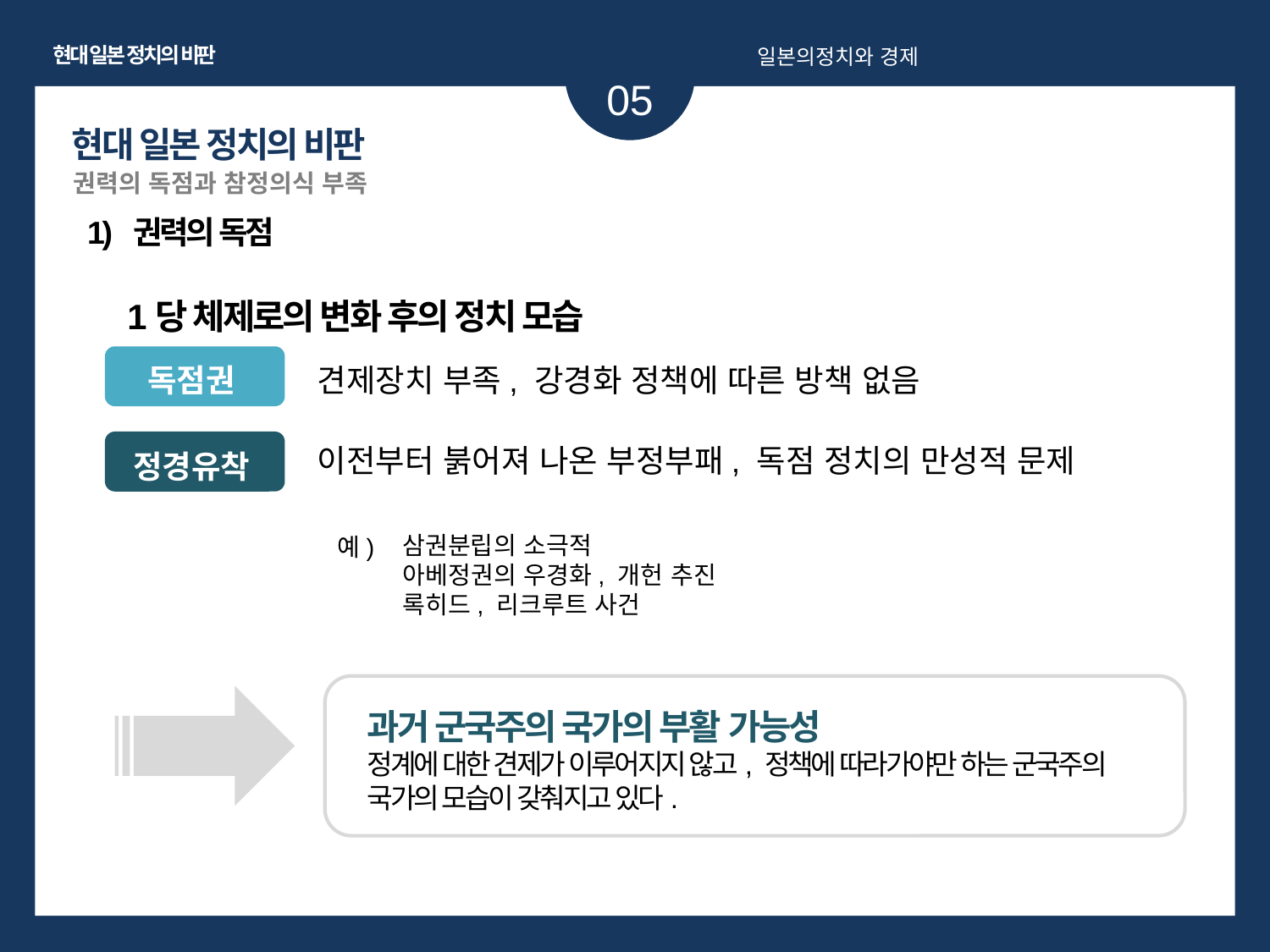

현대 일본 정치의 비판
일본의정치와 경제
05

현대 일본 정치의 비판

권력의 독점과 참정의식 부족
1)  권력의 독점
1당 체제로의 변화 후의 정치 모습

독점권
견제장치 부족, 강경화 정책에 따른 방책 없음

이전부터 붉어져 나온 부정부패, 독점 정치의 만성적 문제
정경유착
삼권분립의 소극적
아베정권의 우경화, 개헌 추진
록히드, 리크루트 사건
예)
과거 군국주의 국가의 부활 가능성
정계에 대한 견제가 이루어지지 않고, 정책에 따라가야만 하는 군국주의 국가의 모습이 갖춰지고 있다.